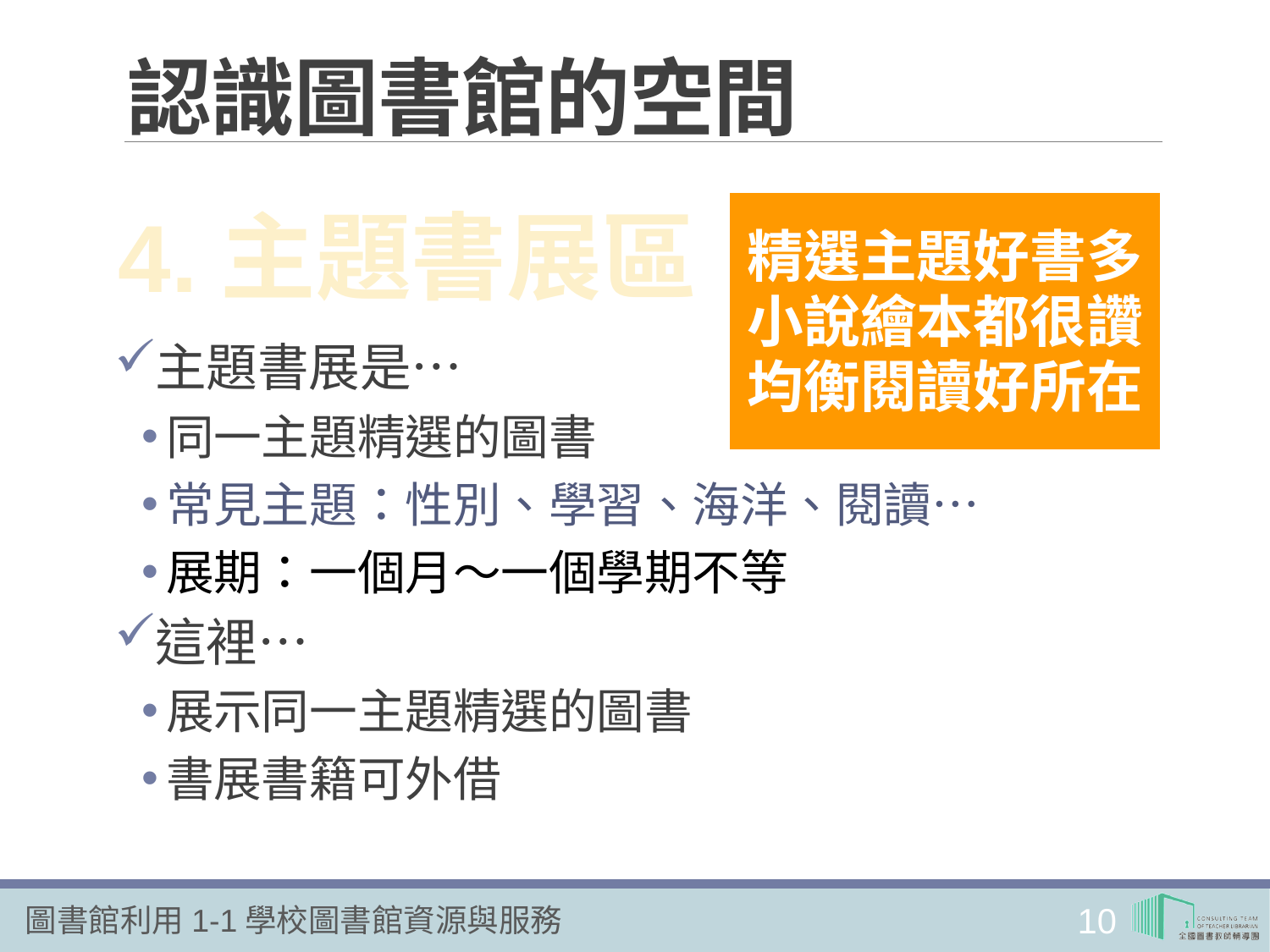

# 認識圖書館的空間
4.主題書展區

精選主題好書多
小說繪本都很讚
均衡閱讀好所在
主題書展是…
同一主題精選的圖書
常見主題：性別、學習、海洋、閱讀…
展期：一個月～一個學期不等
這裡…
展示同一主題精選的圖書
書展書籍可外借